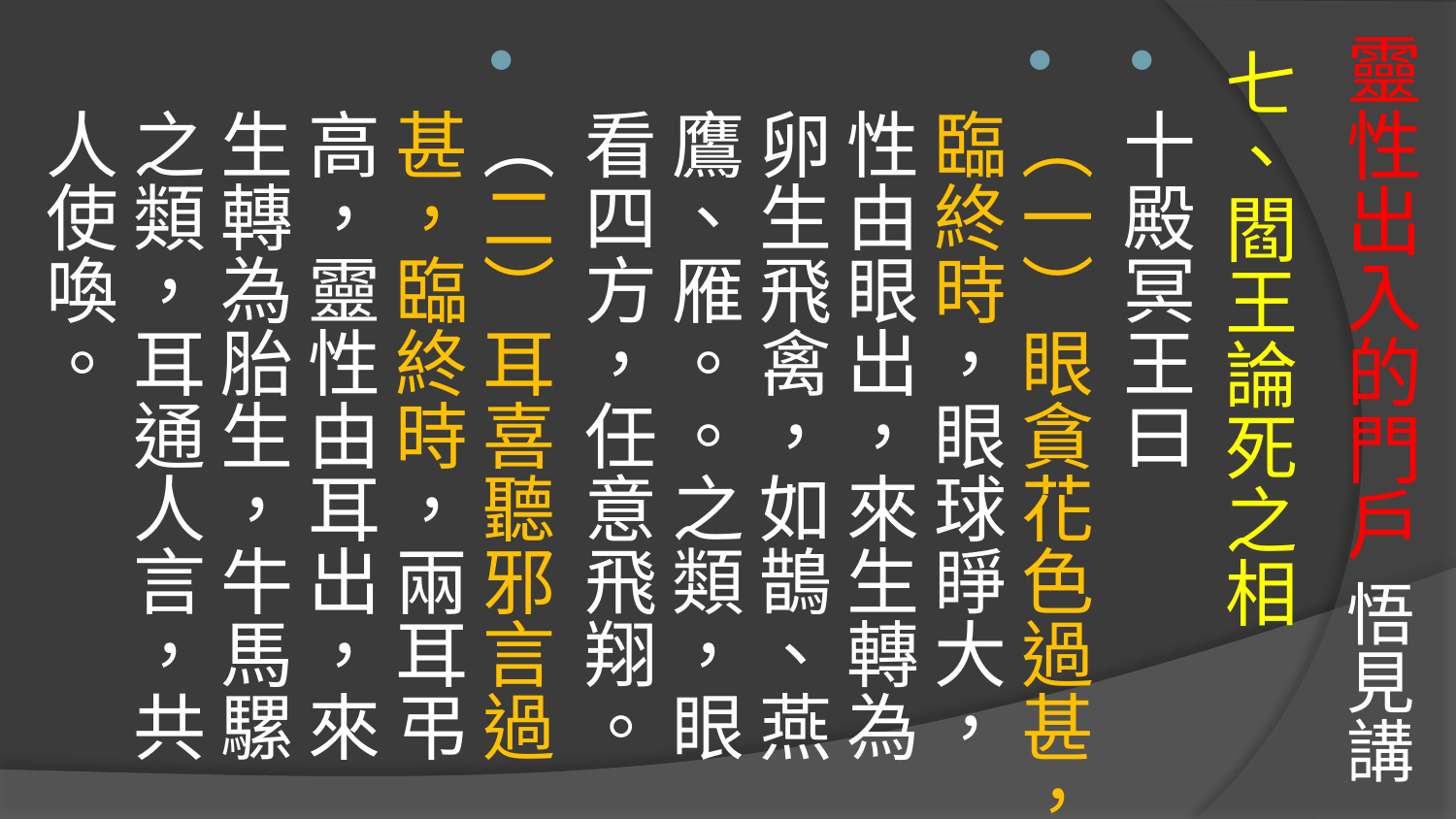

# 靈性出入的門戶 悟見講
七、閻王論死之相
十殿冥王曰
（一）眼貪花色過甚，臨終時，眼球睜大，性由眼出，來生轉為卵生飛禽，如鵲、燕鷹、雁。。之類，眼看四方，任意飛翔。
（二）耳喜聽邪言過甚，臨終時，兩耳弔高，靈性由耳出，來生轉為胎生，牛馬騾之類，耳通人言，共人使喚。